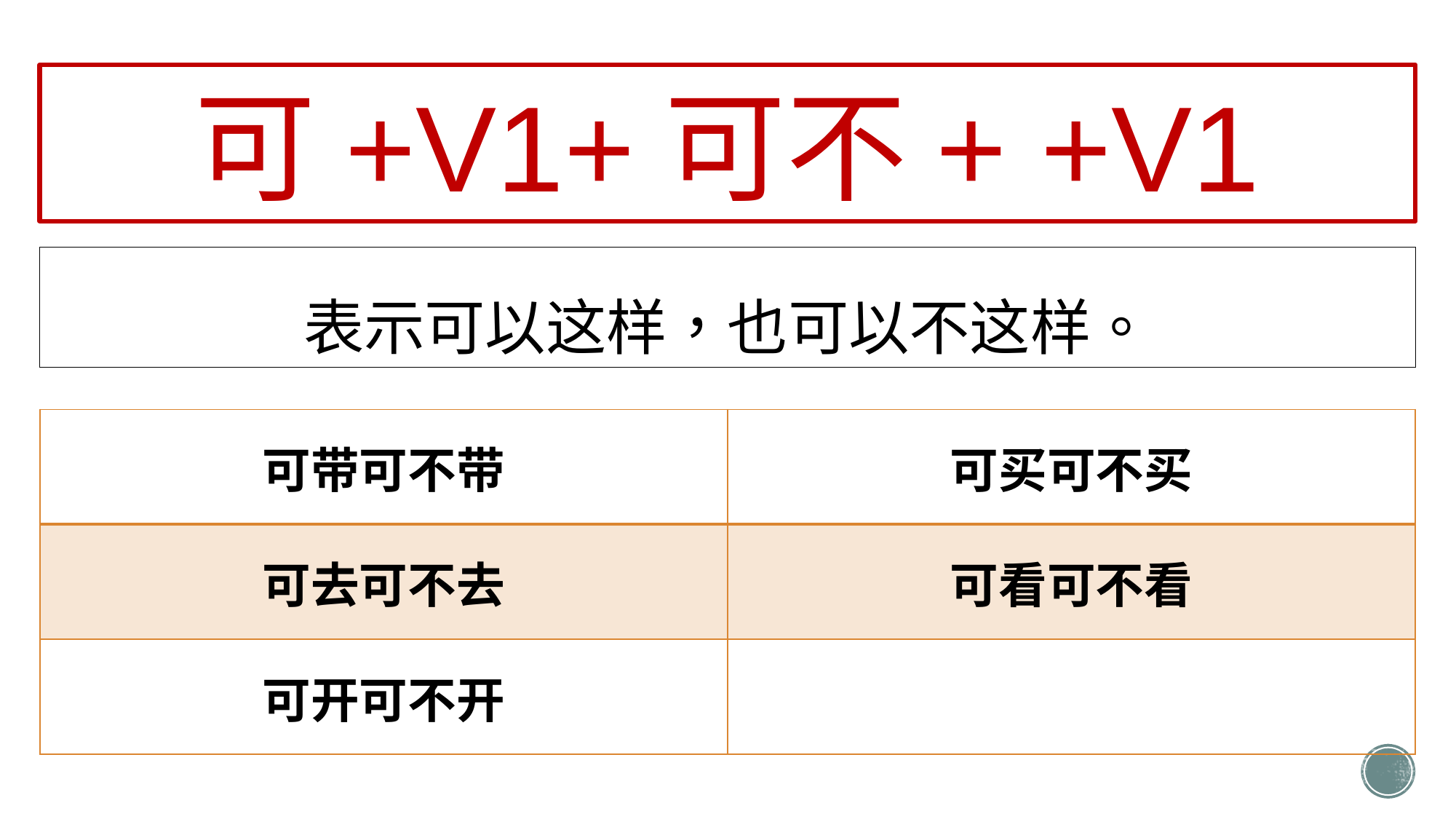

可+V1+可不+ +V1
表示可以这样，也可以不这样。
| 可带可不带 | 可买可不买 |
| --- | --- |
| 可去可不去 | 可看可不看 |
| 可开可不开 |  |